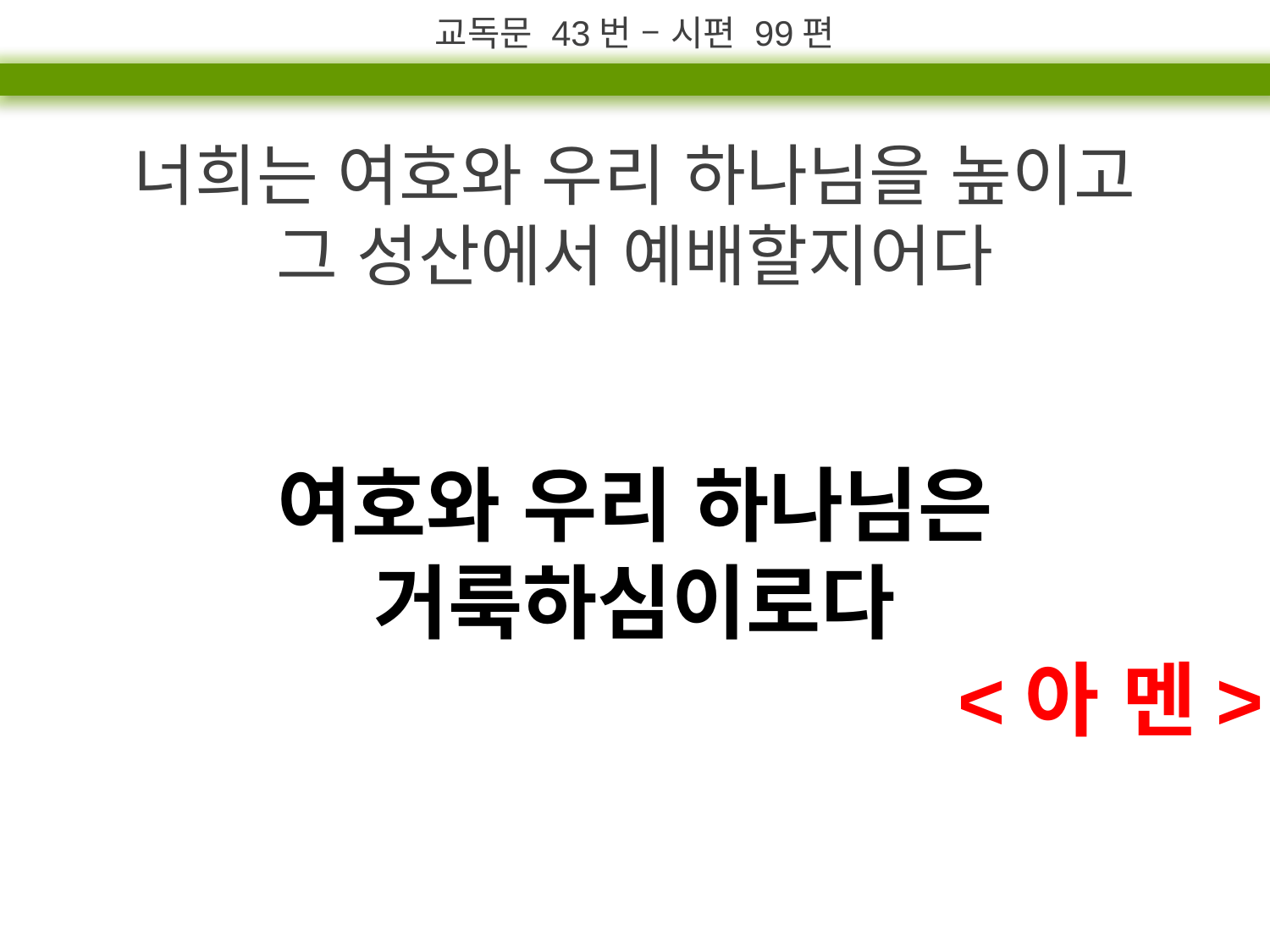

교독문 43번 – 시편 99편

너희는 여호와 우리 하나님을 높이고
그 성산에서 예배할지어다
여호와 우리 하나님은 거룩하심이로다
<아 멘>